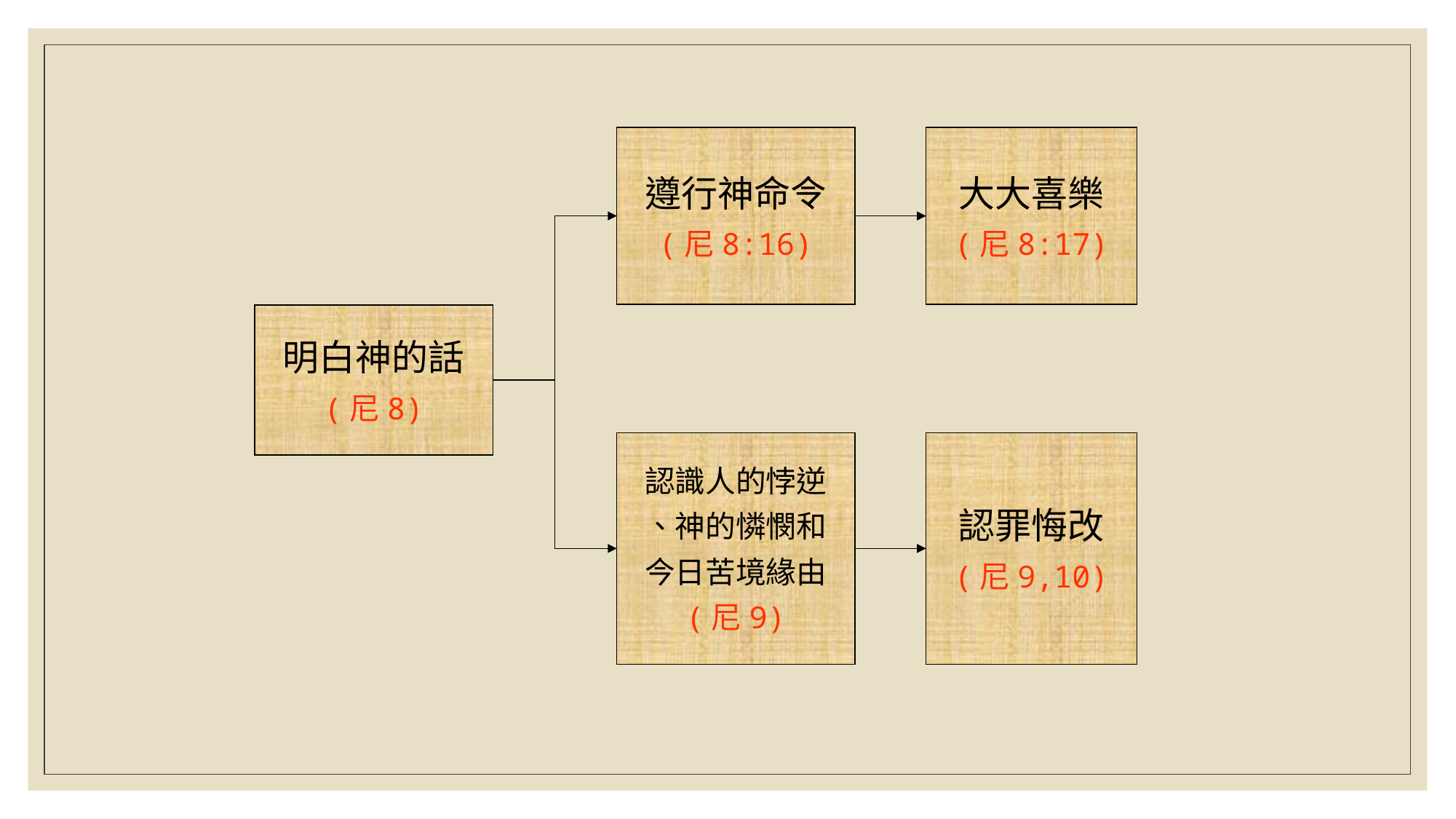

遵行神命令
(尼8:16)
大大喜樂
(尼8:17)
明白神的話
(尼8)
認識人的悖逆
、神的憐憫和
今日苦境緣由
(尼9)
認罪悔改
(尼9,10)